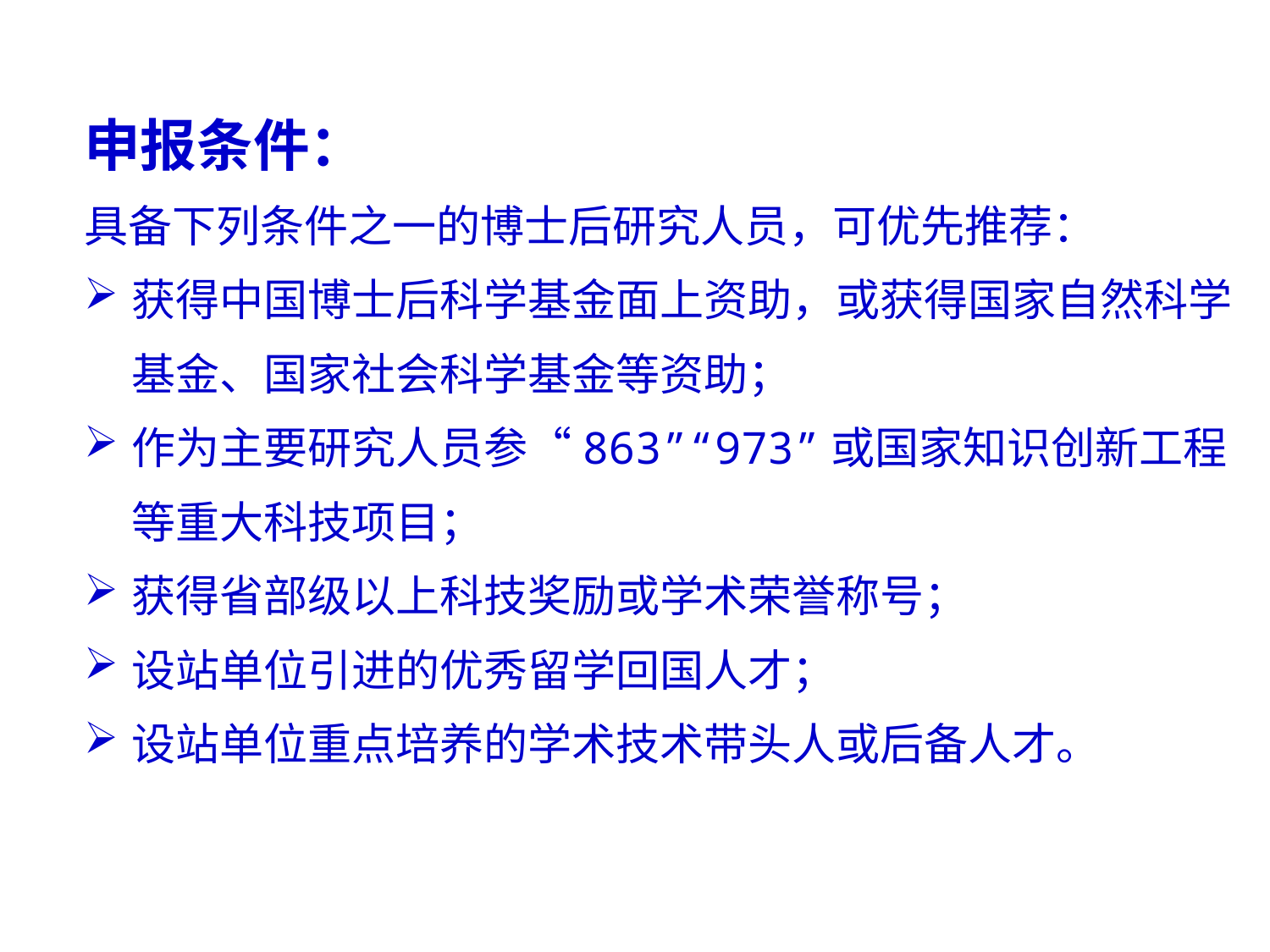

申报条件：
具备下列条件之一的博士后研究人员，可优先推荐：
获得中国博士后科学基金面上资助，或获得国家自然科学基金、国家社会科学基金等资助；
作为主要研究人员参“863”“973”或国家知识创新工程等重大科技项目；
获得省部级以上科技奖励或学术荣誉称号；
设站单位引进的优秀留学回国人才；
设站单位重点培养的学术技术带头人或后备人才。